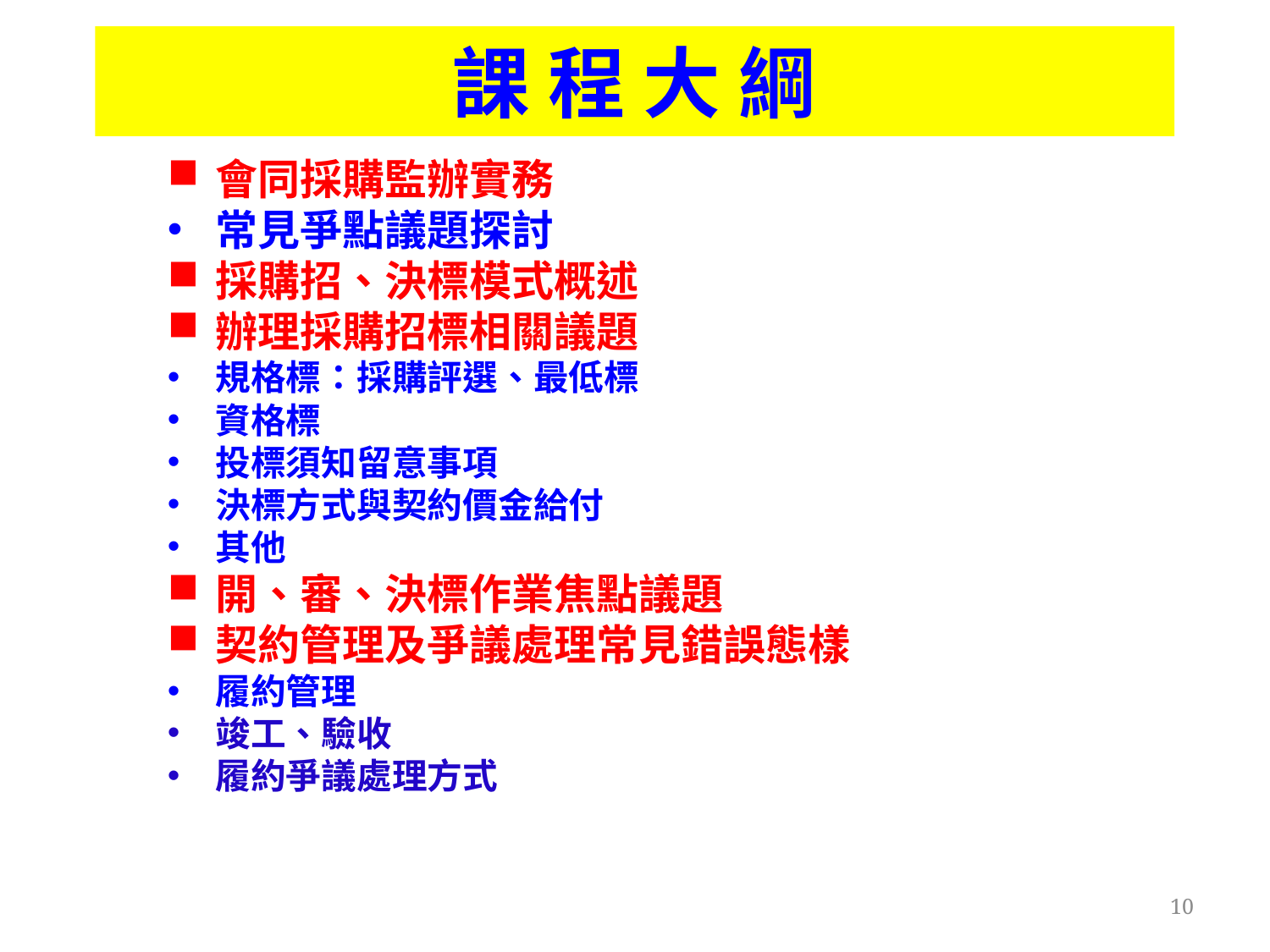

# 課 程 大 綱
會同採購監辦實務
常見爭點議題探討
採購招、決標模式概述
辦理採購招標相關議題
規格標：採購評選、最低標
資格標
投標須知留意事項
決標方式與契約價金給付
其他
開、審、決標作業焦點議題
契約管理及爭議處理常見錯誤態樣
履約管理
竣工、驗收
履約爭議處理方式
10